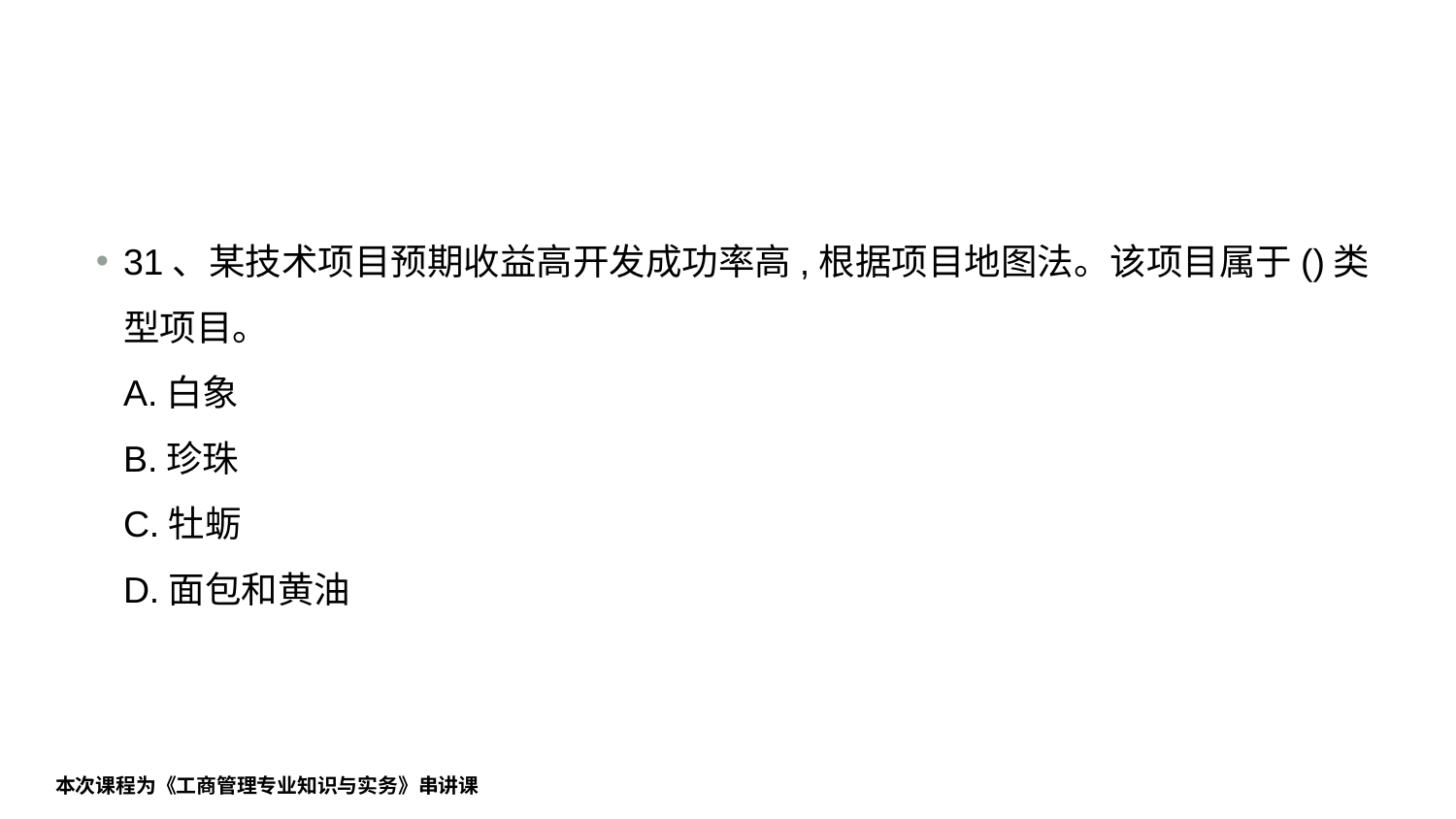

#

31、某技术项目预期收益高开发成功率高,根据项目地图法。该项目属于()类型项目。
A.白象
B.珍珠
C.牡蛎
D.面包和黄油